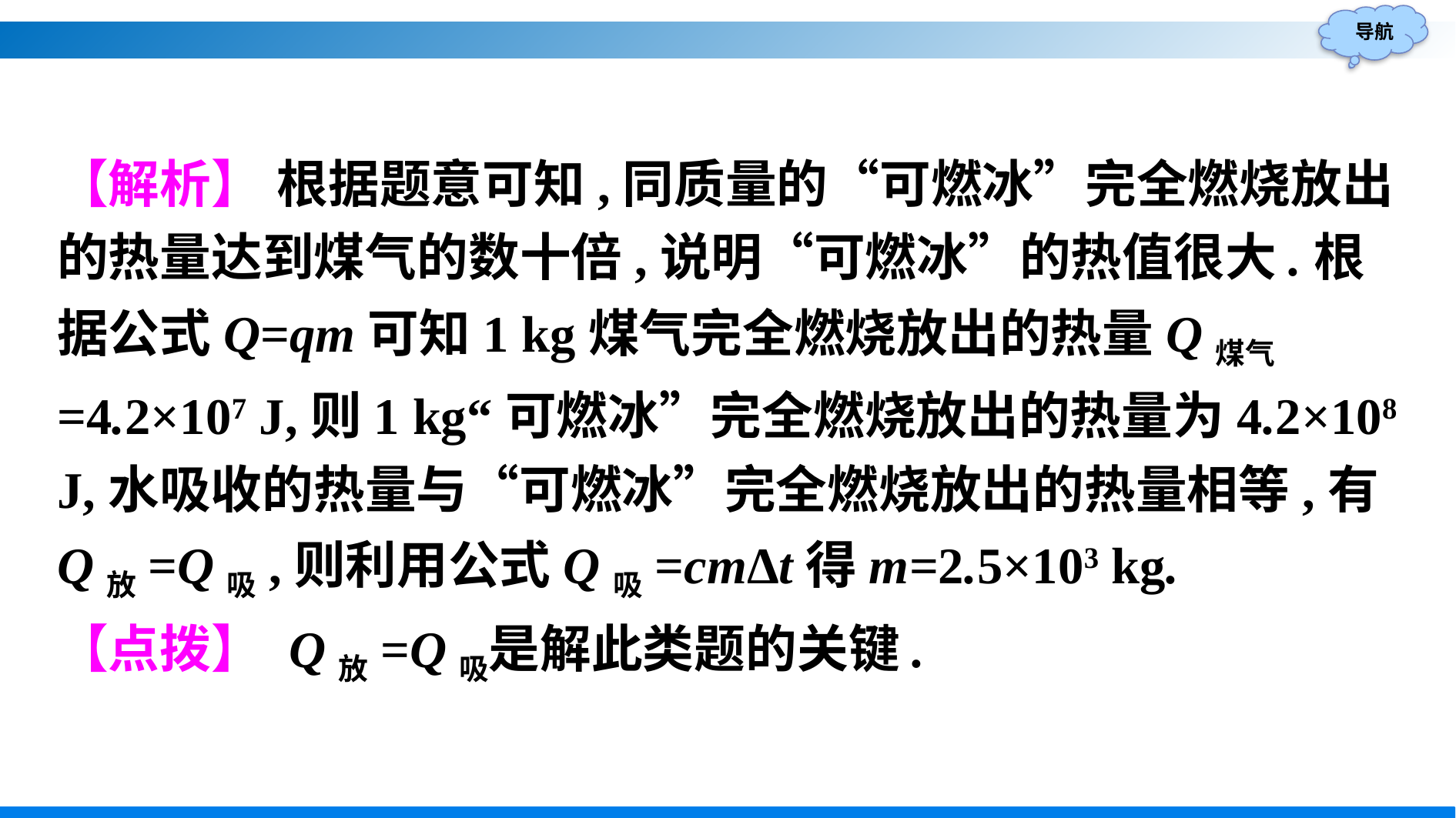

【解析】 根据题意可知,同质量的“可燃冰”完全燃烧放出的热量达到煤气的数十倍,说明“可燃冰”的热值很大.根据公式Q=qm可知1 kg煤气完全燃烧放出的热量Q煤气=4.2×107 J,则1 kg“可燃冰”完全燃烧放出的热量为4.2×108 J,水吸收的热量与“可燃冰”完全燃烧放出的热量相等,有Q放=Q吸,则利用公式Q吸=cmΔt得m=2.5×103 kg.
【点拨】 Q放=Q吸是解此类题的关键.